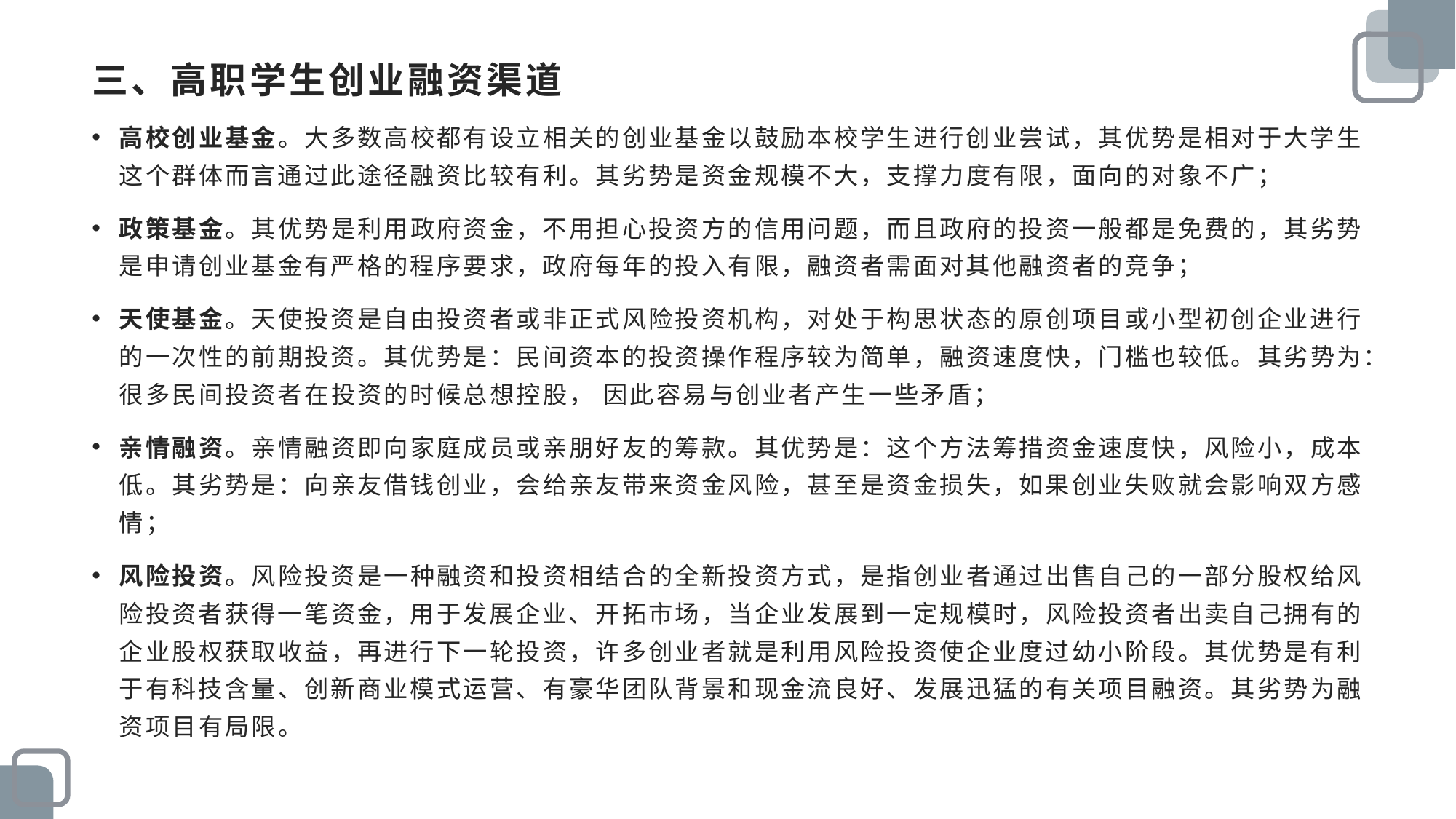

# 三、高职学生创业融资渠道
高校创业基金。大多数高校都有设立相关的创业基金以鼓励本校学生进行创业尝试，其优势是相对于大学生这个群体而言通过此途径融资比较有利。其劣势是资金规模不大，支撑力度有限，面向的对象不广；
政策基金。其优势是利用政府资金，不用担心投资方的信用问题，而且政府的投资一般都是免费的，其劣势是申请创业基金有严格的程序要求，政府每年的投入有限，融资者需面对其他融资者的竞争；
天使基金。天使投资是自由投资者或非正式风险投资机构，对处于构思状态的原创项目或小型初创企业进行的一次性的前期投资。其优势是：民间资本的投资操作程序较为简单，融资速度快，门槛也较低。其劣势为：很多民间投资者在投资的时候总想控股， 因此容易与创业者产生一些矛盾；
亲情融资。亲情融资即向家庭成员或亲朋好友的筹款。其优势是：这个方法筹措资金速度快，风险小，成本低。其劣势是：向亲友借钱创业，会给亲友带来资金风险，甚至是资金损失，如果创业失败就会影响双方感情；
风险投资。风险投资是一种融资和投资相结合的全新投资方式，是指创业者通过出售自己的一部分股权给风险投资者获得一笔资金，用于发展企业、开拓市场，当企业发展到一定规模时，风险投资者出卖自己拥有的企业股权获取收益，再进行下一轮投资，许多创业者就是利用风险投资使企业度过幼小阶段。其优势是有利于有科技含量、创新商业模式运营、有豪华团队背景和现金流良好、发展迅猛的有关项目融资。其劣势为融资项目有局限。